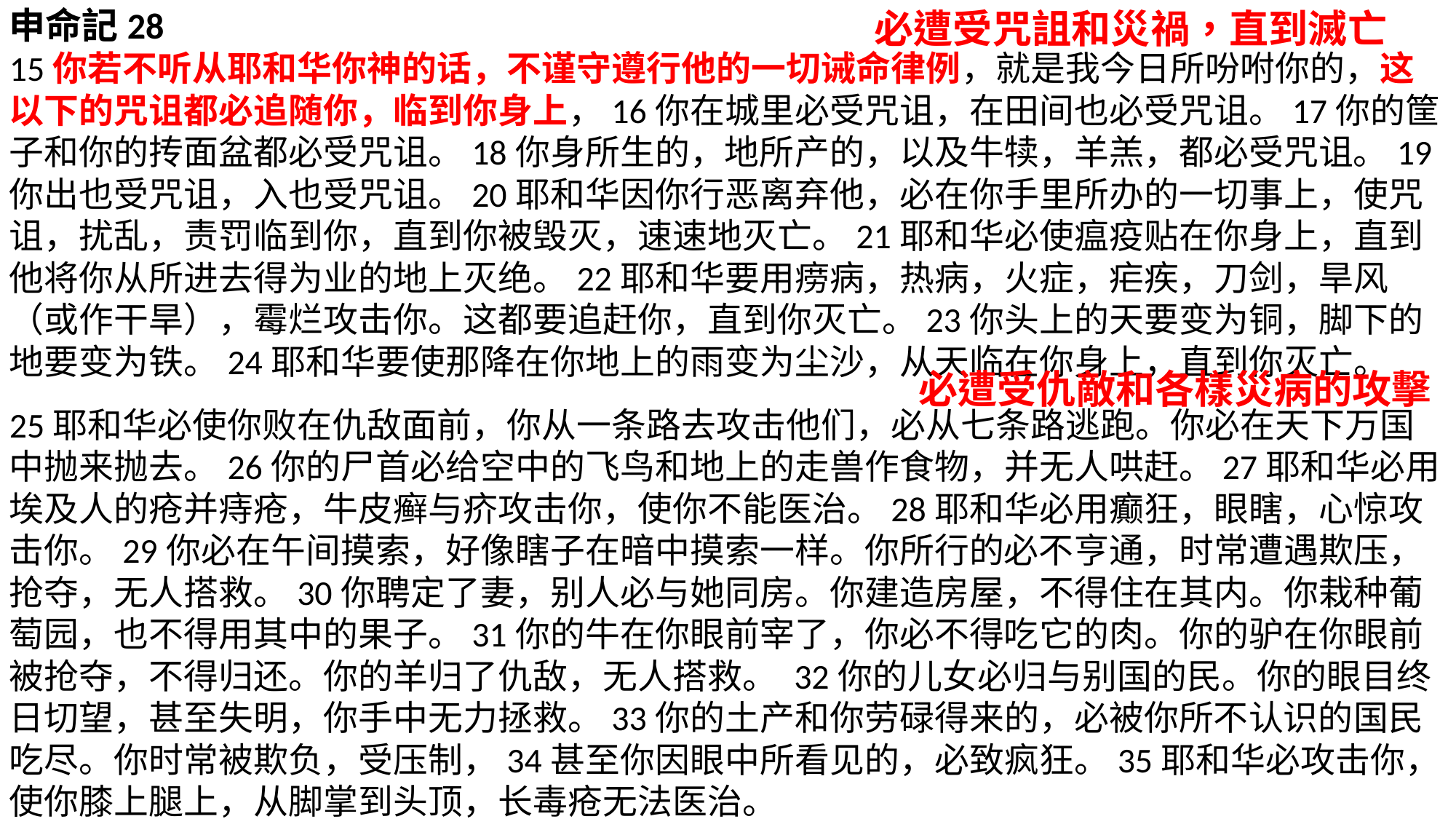

申命記28
15你若不听从耶和华你神的话，不谨守遵行他的一切诫命律例，就是我今日所吩咐你的，这以下的咒诅都必追随你，临到你身上，16你在城里必受咒诅，在田间也必受咒诅。17你的筐子和你的抟面盆都必受咒诅。18你身所生的，地所产的，以及牛犊，羊羔，都必受咒诅。19你出也受咒诅，入也受咒诅。20耶和华因你行恶离弃他，必在你手里所办的一切事上，使咒诅，扰乱，责罚临到你，直到你被毁灭，速速地灭亡。21耶和华必使瘟疫贴在你身上，直到他将你从所进去得为业的地上灭绝。22耶和华要用痨病，热病，火症，疟疾，刀剑，旱风（或作干旱），霉烂攻击你。这都要追赶你，直到你灭亡。23你头上的天要变为铜，脚下的地要变为铁。24耶和华要使那降在你地上的雨变为尘沙，从天临在你身上，直到你灭亡。

25耶和华必使你败在仇敌面前，你从一条路去攻击他们，必从七条路逃跑。你必在天下万国中抛来抛去。26你的尸首必给空中的飞鸟和地上的走兽作食物，并无人哄赶。27耶和华必用埃及人的疮并痔疮，牛皮癣与疥攻击你，使你不能医治。28耶和华必用癫狂，眼瞎，心惊攻击你。29你必在午间摸索，好像瞎子在暗中摸索一样。你所行的必不亨通，时常遭遇欺压，抢夺，无人搭救。30你聘定了妻，别人必与她同房。你建造房屋，不得住在其内。你栽种葡萄园，也不得用其中的果子。31你的牛在你眼前宰了，你必不得吃它的肉。你的驴在你眼前被抢夺，不得归还。你的羊归了仇敌，无人搭救。 32你的儿女必归与别国的民。你的眼目终日切望，甚至失明，你手中无力拯救。33你的土产和你劳碌得来的，必被你所不认识的国民吃尽。你时常被欺负，受压制，34甚至你因眼中所看见的，必致疯狂。35耶和华必攻击你，使你膝上腿上，从脚掌到头顶，长毒疮无法医治。
必遭受咒詛和災禍，直到滅亡
必遭受仇敵和各樣災病的攻擊